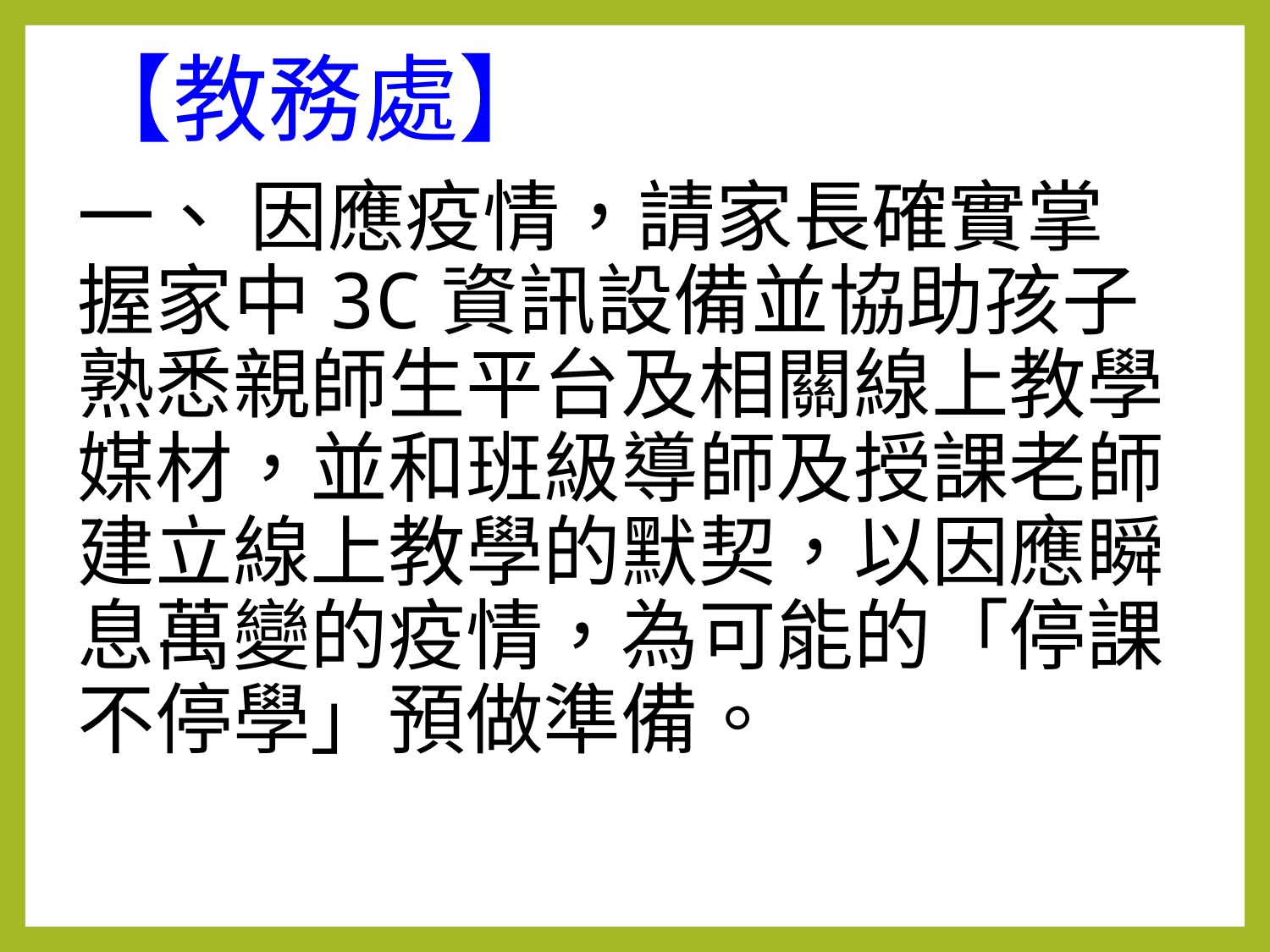

# 【教務處】
一、 因應疫情，請家長確實掌握家中3C資訊設備並協助孩子熟悉親師生平台及相關線上教學媒材，並和班級導師及授課老師建立線上教學的默契，以因應瞬息萬變的疫情，為可能的「停課不停學」預做準備。